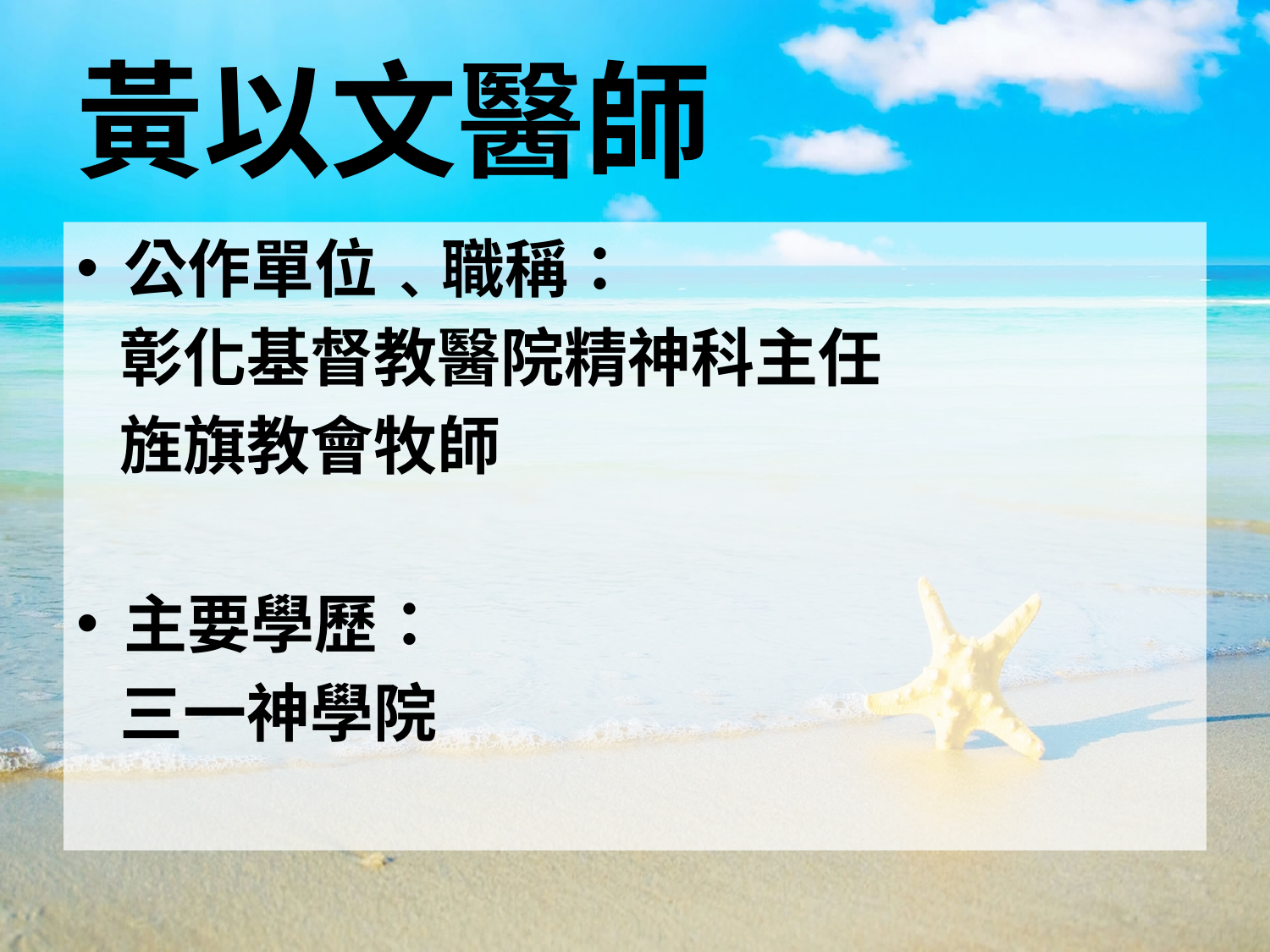

# 黃以文醫師
公作單位﹑職稱：
  彰化基督教醫院精神科主任
  旌旗教會牧師

主要學歷：
  三一神學院